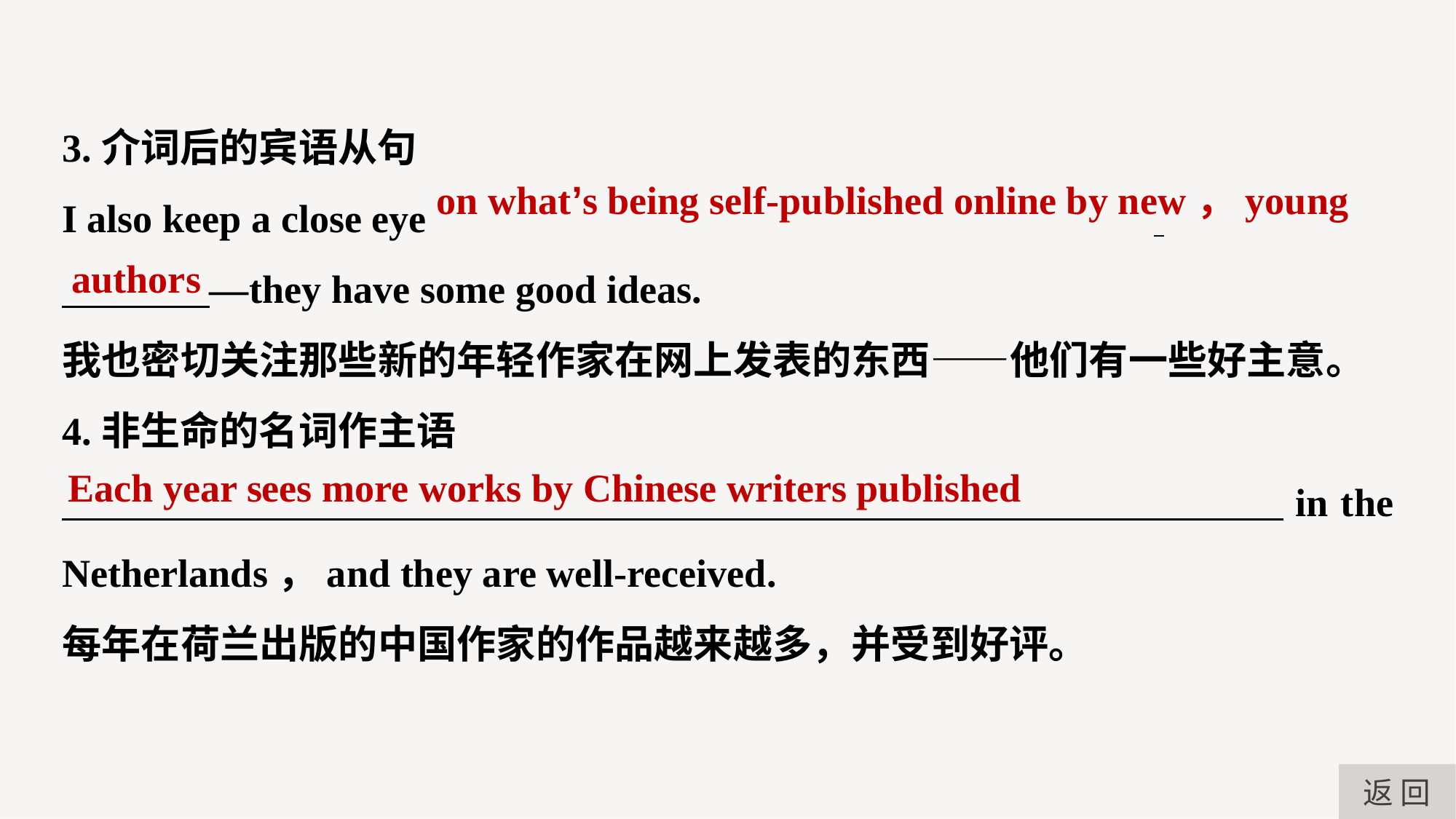

3.介词后的宾语从句
I also keep a close eye
               —they have some good ideas.
我也密切关注那些新的年轻作家在网上发表的东西——他们有一些好主意。
4.非生命的名词作主语
                                                                                                   in the Netherlands，and they are well-received.
每年在荷兰出版的中国作家的作品越来越多，并受到好评。
on what’s being self-published online by new，young
authors
Each year sees more works by Chinese writers published
返 回